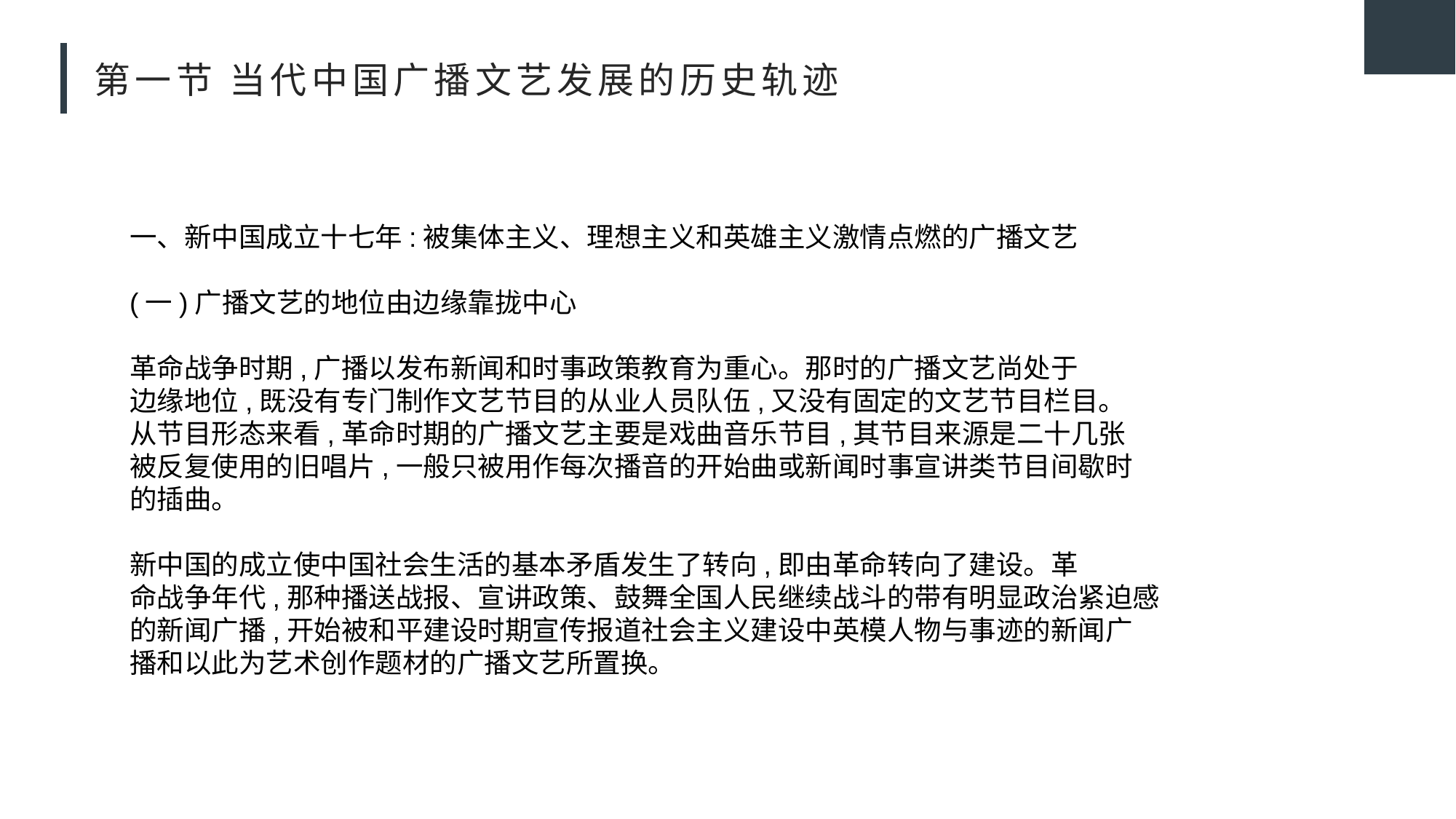

# 第一节 当代中国广播文艺发展的历史轨迹
一、新中国成立十七年:被集体主义、理想主义和英雄主义激情点燃的广播文艺

(一)广播文艺的地位由边缘靠拢中心

革命战争时期,广播以发布新闻和时事政策教育为重心。那时的广播文艺尚处于
边缘地位,既没有专门制作文艺节目的从业人员队伍,又没有固定的文艺节目栏目。
从节目形态来看,革命时期的广播文艺主要是戏曲音乐节目,其节目来源是二十几张
被反复使用的旧唱片,一般只被用作每次播音的开始曲或新闻时事宣讲类节目间歇时
的插曲。

新中国的成立使中国社会生活的基本矛盾发生了转向,即由革命转向了建设。革
命战争年代,那种播送战报、宣讲政策、鼓舞全国人民继续战斗的带有明显政治紧迫感
的新闻广播,开始被和平建设时期宣传报道社会主义建设中英模人物与事迹的新闻广
播和以此为艺术创作题材的广播文艺所置换。